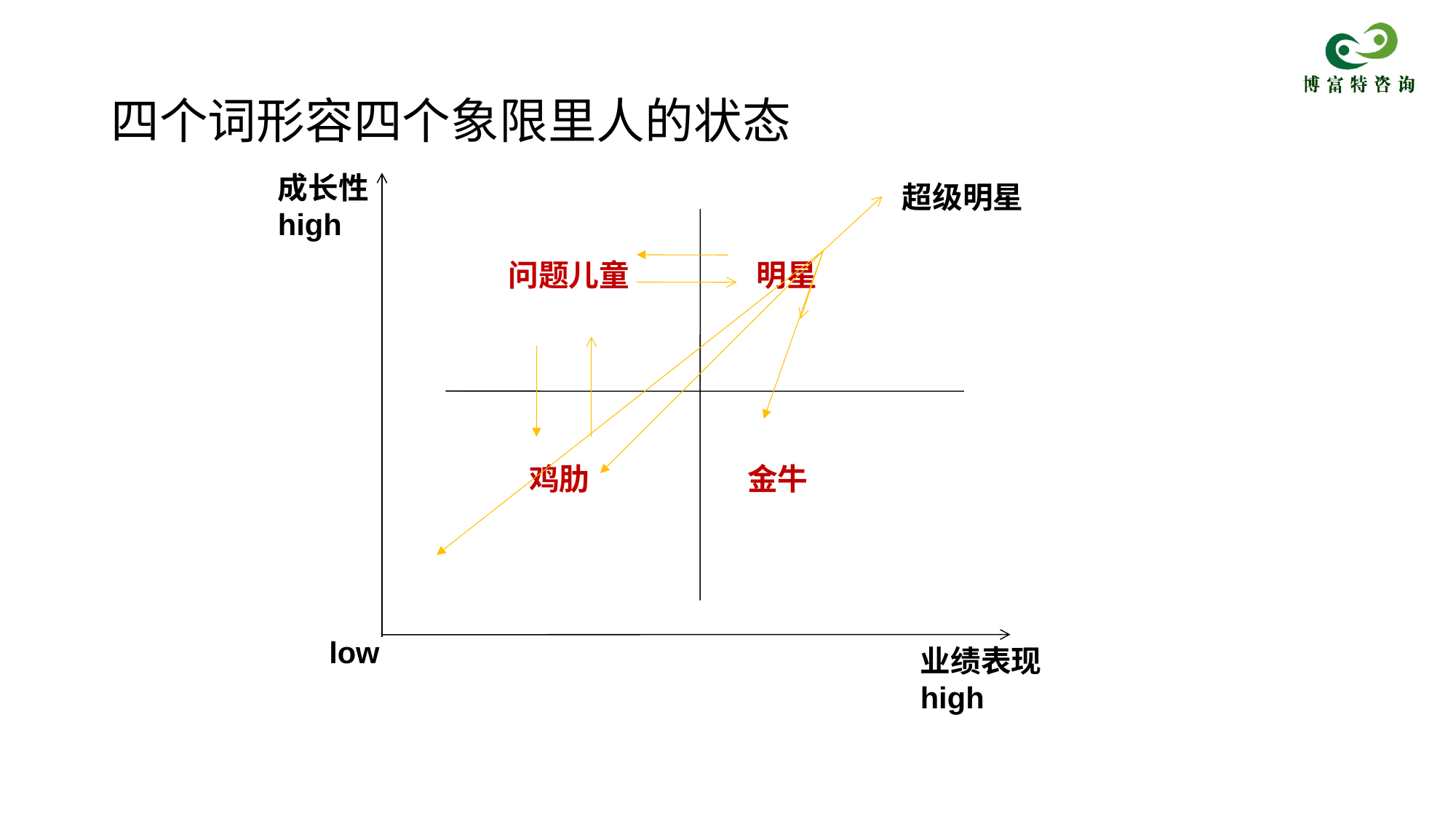

# 四个词形容四个象限里人的状态
成长性high
超级明星
问题儿童
明星
鸡肋
金牛
low
业绩表现high